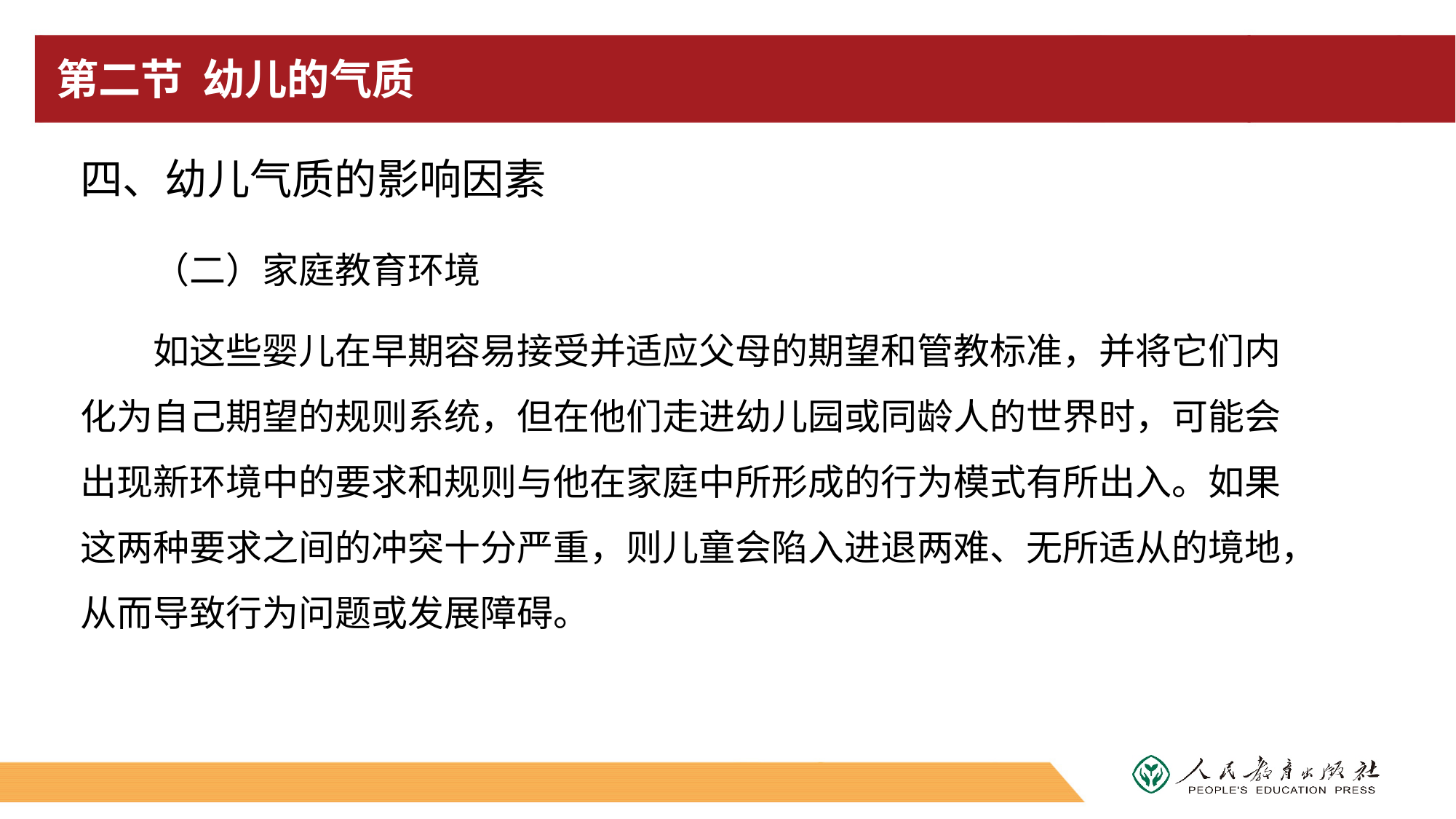

# 第二节  幼儿的气质
四、幼儿气质的影响因素
（二）家庭教育环境
如这些婴儿在早期容易接受并适应父母的期望和管教标准，并将它们内化为自己期望的规则系统，但在他们走进幼儿园或同龄人的世界时，可能会出现新环境中的要求和规则与他在家庭中所形成的行为模式有所出入。如果这两种要求之间的冲突十分严重，则儿童会陷入进退两难、无所适从的境地，从而导致行为问题或发展障碍。